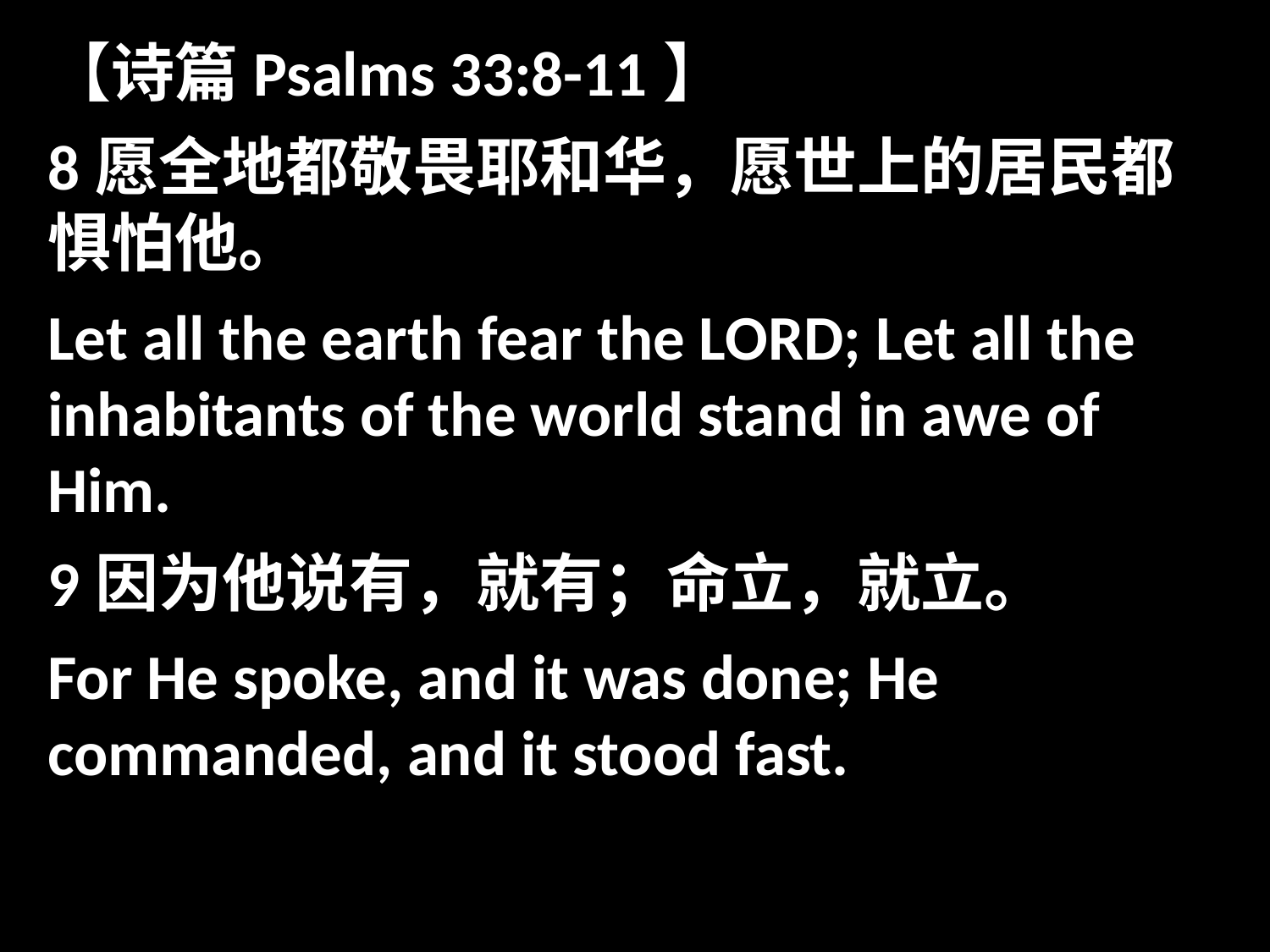

【诗篇Psalms 33:8-11】
8愿全地都敬畏耶和华，愿世上的居民都惧怕他。
Let all the earth fear the LORD; Let all the inhabitants of the world stand in awe of Him.
9因为他说有，就有；命立，就立。
For He spoke, and it was done; He commanded, and it stood fast.